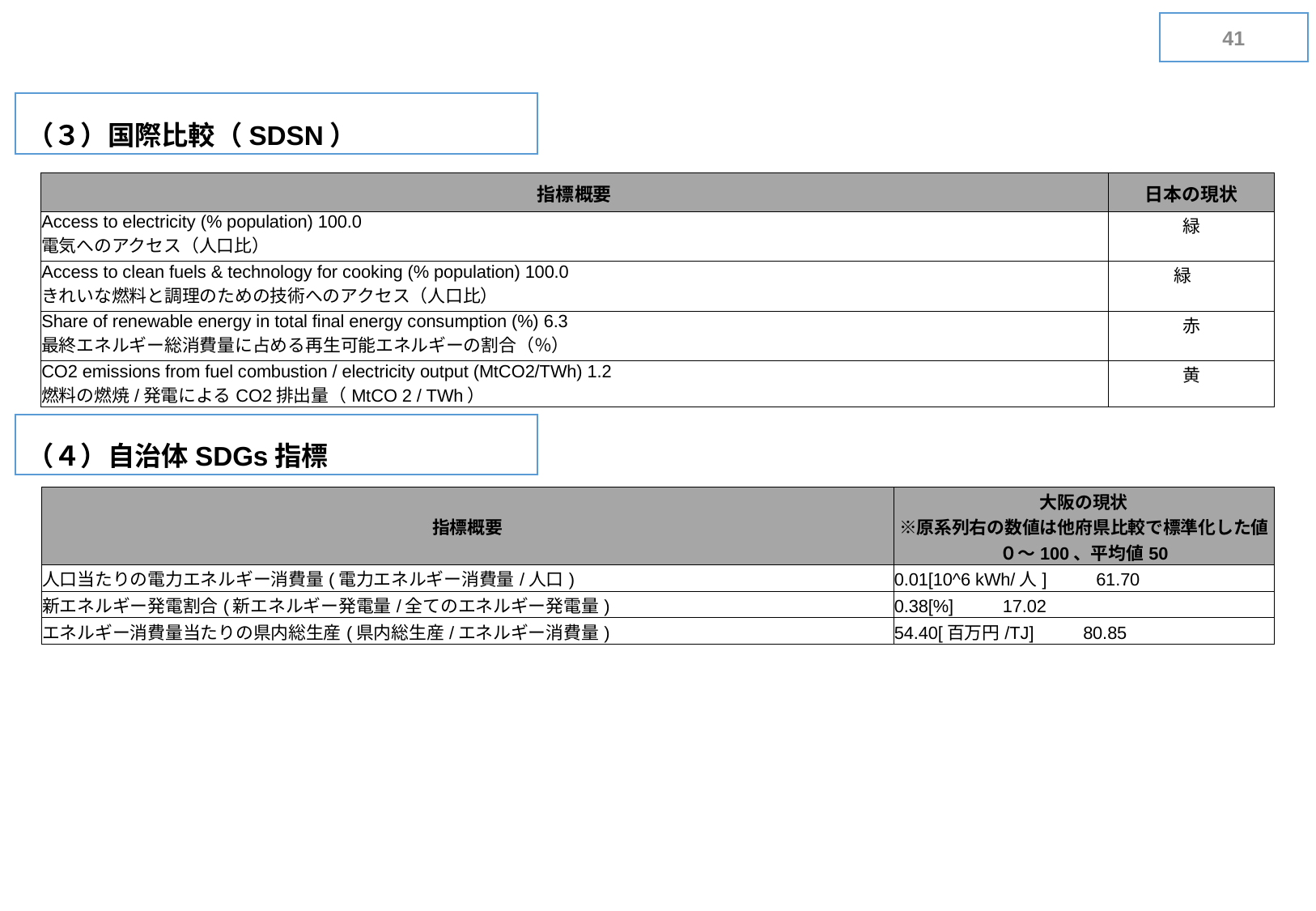

41
（３）国際比較（SDSN）
| 指標概要 | 日本の現状 |
| --- | --- |
| Access to electricity (% population) 100.0 電気へのアクセス（人口比） | 緑 |
| Access to clean fuels & technology for cooking (% population) 100.0 きれいな燃料と調理のための技術へのアクセス（人口比） | 緑 |
| Share of renewable energy in total final energy consumption (%) 6.3 最終エネルギー総消費量に占める再生可能エネルギーの割合（％） | 赤 |
| CO2 emissions from fuel combustion / electricity output (MtCO2/TWh) 1.2 燃料の燃焼/発電によるCO2排出量（MtCO 2 / TWh） | 黄 |
（４）自治体SDGs指標
| 指標概要 | 大阪の現状 ※原系列右の数値は他府県比較で標準化した値 ０～100、平均値50 |
| --- | --- |
| ⼈⼝当たりの電⼒エネルギー消費量(電⼒エネルギー消費量/⼈⼝) | 0.01[10^6 kWh/⼈] 　　61.70 |
| 新エネルギー発電割合(新エネルギー発電量/全てのエネルギー発電量) | 0.38[%] 　　17.02 |
| エネルギー消費量当たりの県内総⽣産(県内総⽣産/エネルギー消費量) | 54.40[百万円/TJ] 　　80.85 |